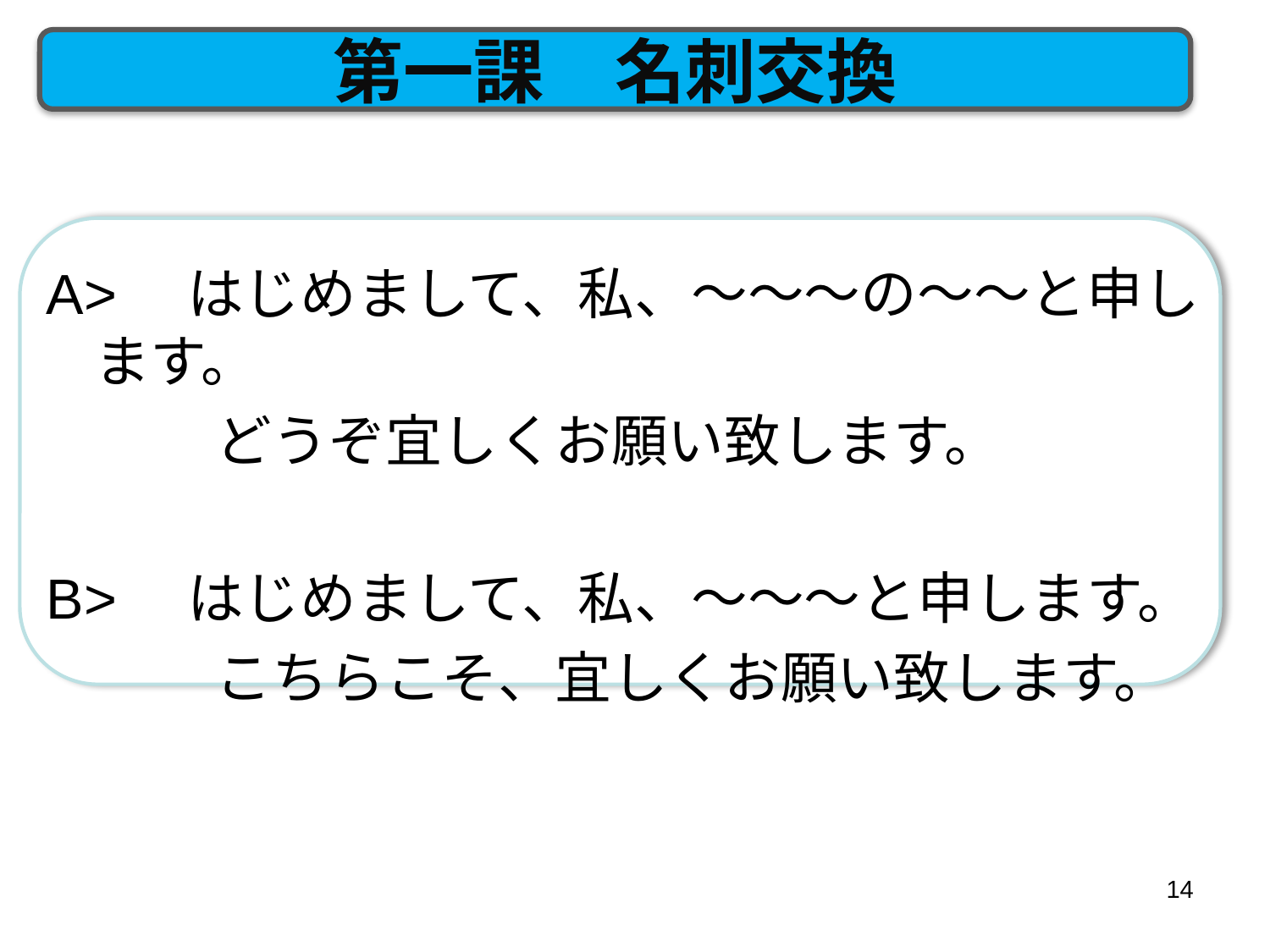

第一課　名刺交換

A>　はじめまして、私、～～～の～～と申します。
　　　どうぞ宜しくお願い致します。

B>　はじめまして、私、～～～と申します。
　　　こちらこそ、宜しくお願い致します。
14